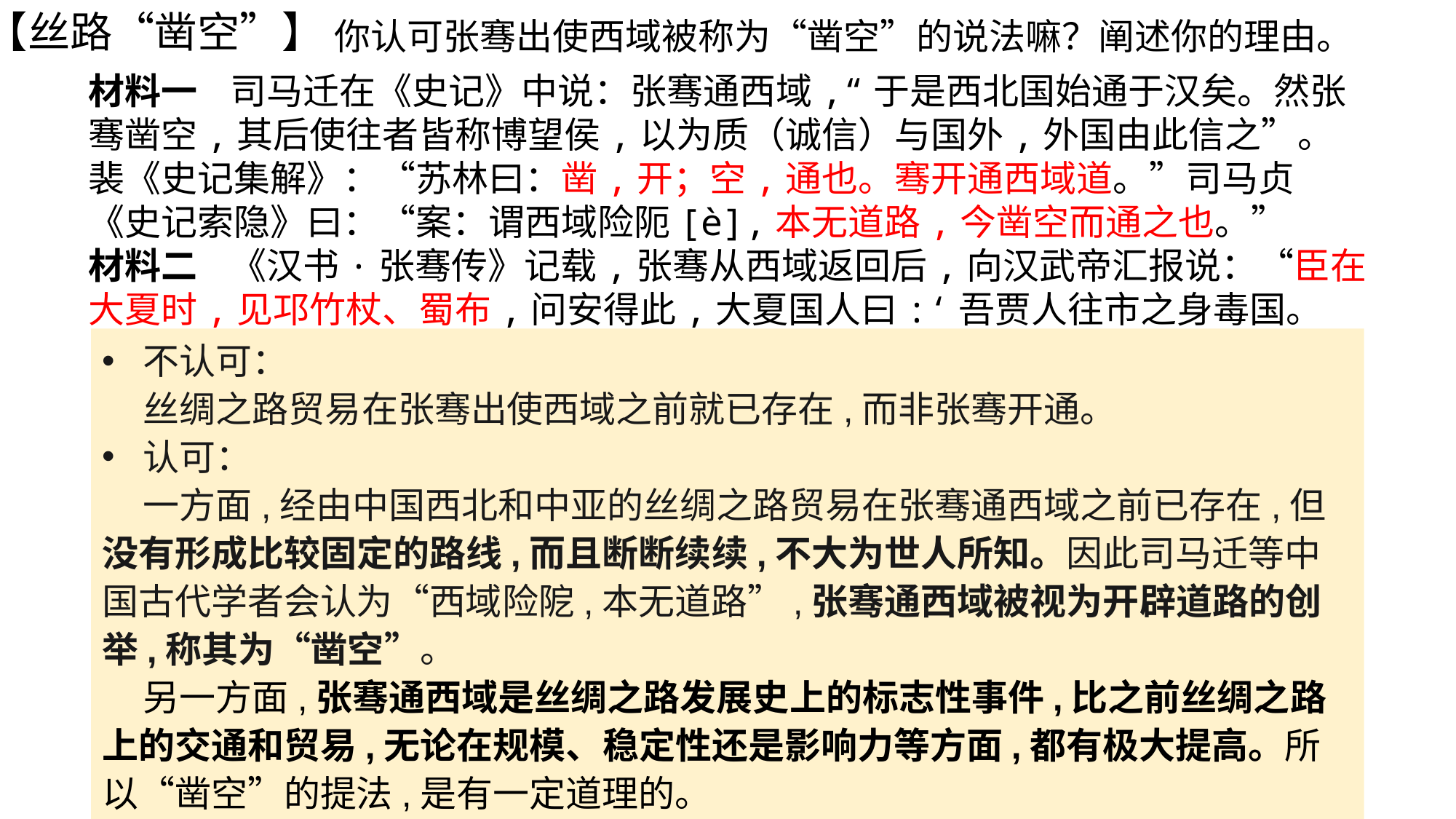

【丝路“凿空”】
你认可张骞出使西域被称为“凿空”的说法嘛？阐述你的理由。
材料一    司马迁在《史记》中说：张骞通西域,“于是西北国始通于汉矣。然张骞凿空,其后使往者皆称博望侯,以为质（诚信）与国外,外国由此信之”。裴《史记集解》：“苏林曰：凿,开；空,通也。骞开通西域道。”司马贞《史记索隐》曰：“案：谓西域险阨[è],本无道路,今凿空而通之也。”
材料二    《汉书·张骞传》记载,张骞从西域返回后,向汉武帝汇报说：“臣在大夏时,见邛竹杖、蜀布,问安得此,大夏国人曰:‘吾贾人往市之身毒国。
不认可：
    丝绸之路贸易在张骞出使西域之前就已存在,而非张骞开通。
认可：
    一方面,经由中国西北和中亚的丝绸之路贸易在张骞通西域之前已存在,但没有形成比较固定的路线,而且断断续续,不大为世人所知。因此司马迁等中国古代学者会认为“西域险阸,本无道路”,张骞通西域被视为开辟道路的创举,称其为“凿空”。
    另一方面,张骞通西域是丝绸之路发展史上的标志性事件,比之前丝绸之路上的交通和贸易,无论在规模、稳定性还是影响力等方面,都有极大提高。所以“凿空”的提法,是有一定道理的。